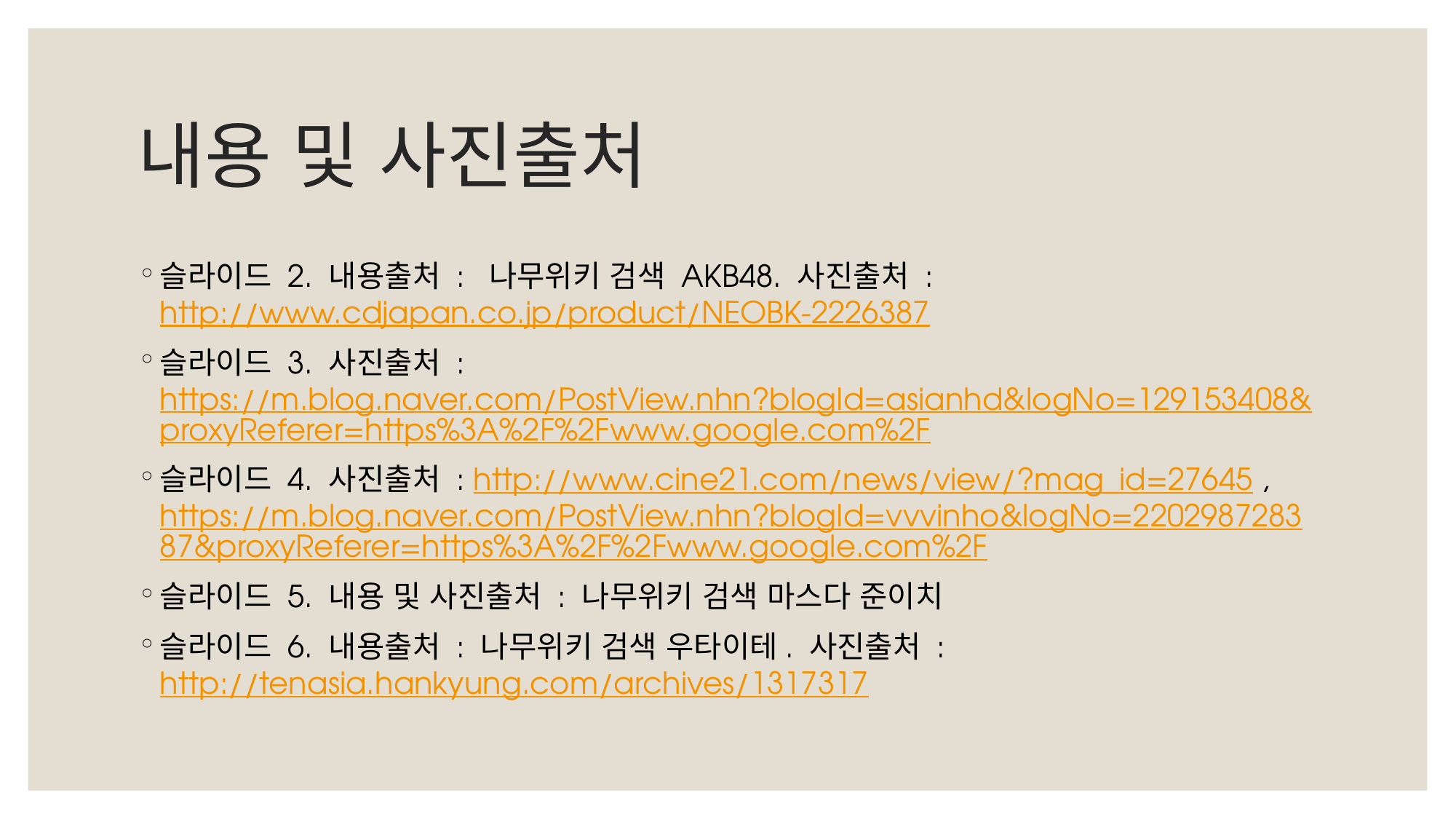

# 내용 및 사진출처
슬라이드 2. 내용출처 :  나무위키 검색 AKB48. 사진출처 : http://www.cdjapan.co.jp/product/NEOBK-2226387
슬라이드 3. 사진출처 : https://m.blog.naver.com/PostView.nhn?blogId=asianhd&logNo=129153408&proxyReferer=https%3A%2F%2Fwww.google.com%2F
슬라이드 4. 사진출처 : http://www.cine21.com/news/view/?mag_id=27645 , https://m.blog.naver.com/PostView.nhn?blogId=vvvinho&logNo=220298728387&proxyReferer=https%3A%2F%2Fwww.google.com%2F
슬라이드 5. 내용 및 사진출처 : 나무위키 검색 마스다 준이치
슬라이드 6. 내용출처 : 나무위키 검색 우타이테. 사진출처 : http://tenasia.hankyung.com/archives/1317317